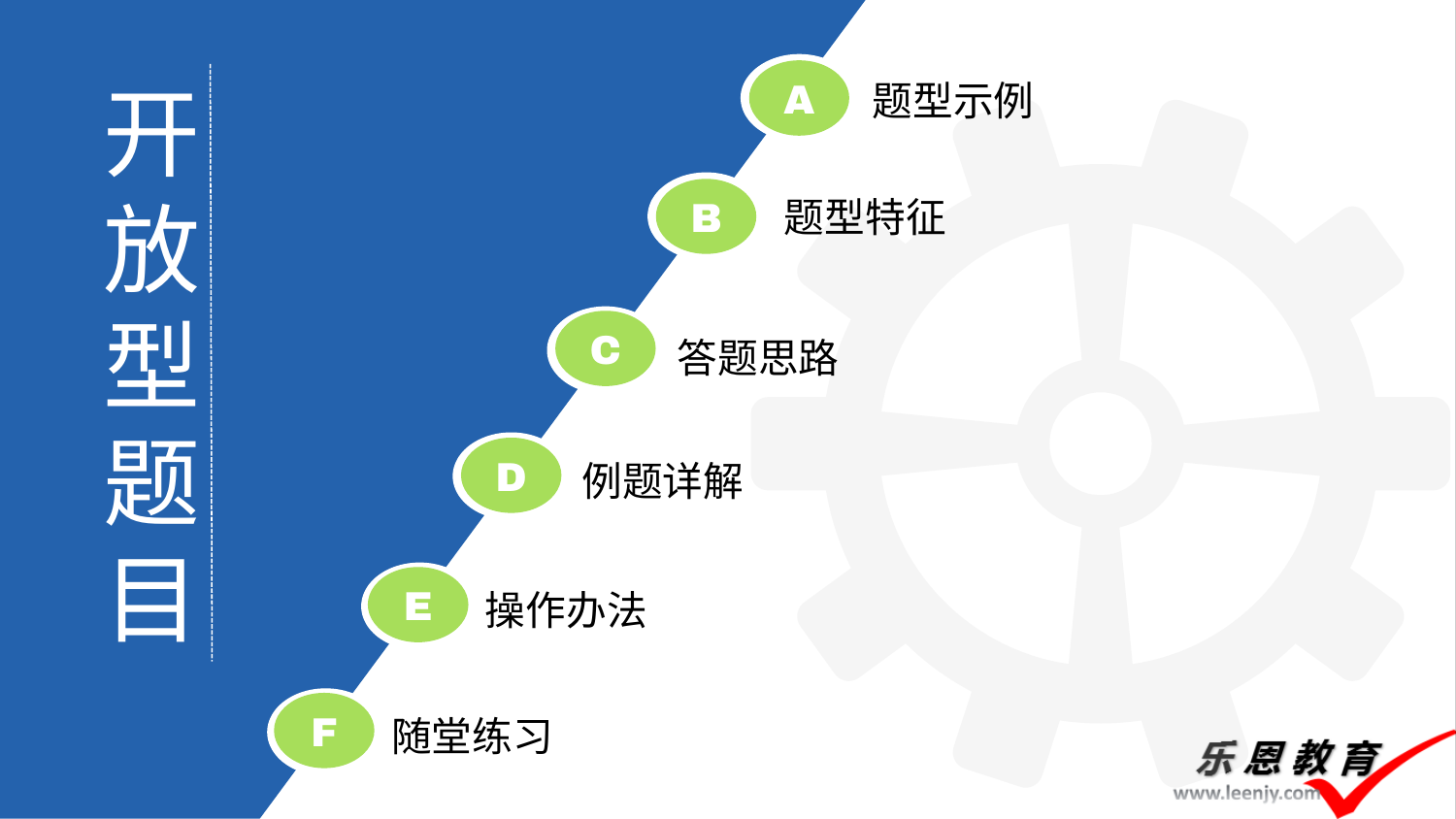

题型示例
A
开放型题目

题型特征
B

C
答题思路

D
例题详解

E
操作办法

F
随堂练习